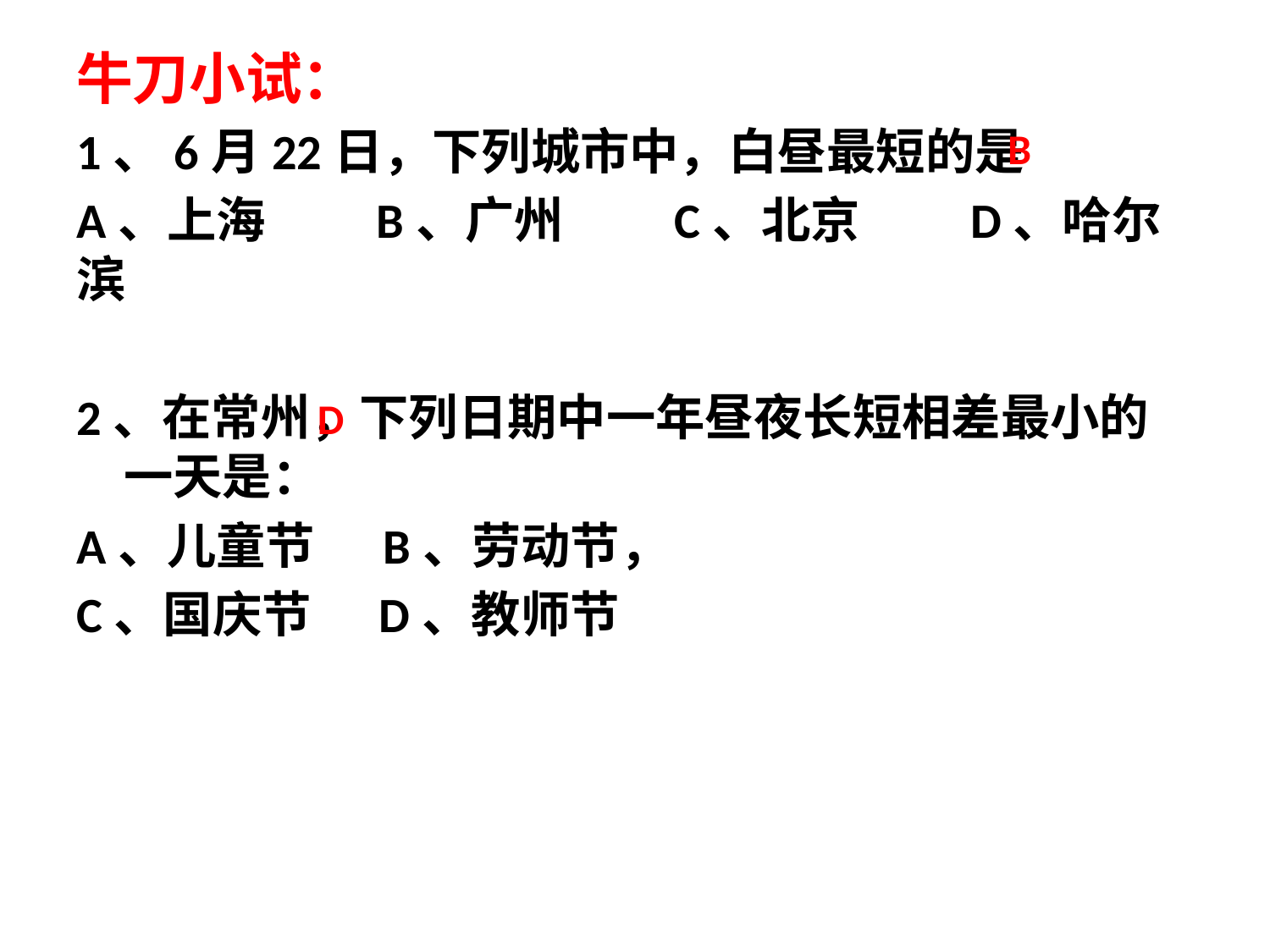

牛刀小试：
1、6月22日，下列城市中，白昼最短的是
A、上海　　B、广州　　C、北京　　D、哈尔滨

2、在常州，下列日期中一年昼夜长短相差最小的一天是：
A、儿童节     B、劳动节，
C、国庆节     D、教师节

B
D